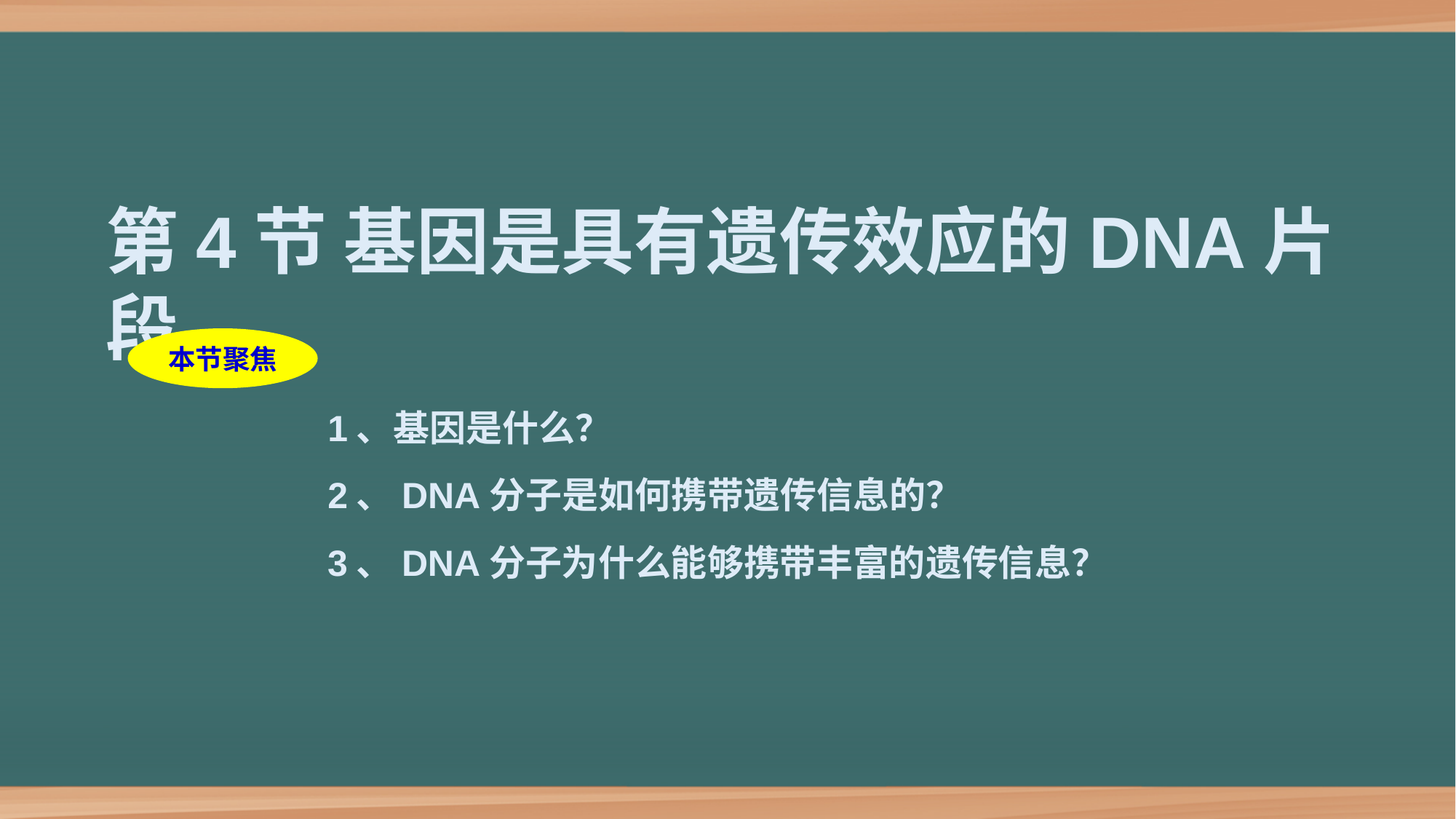

第4节 基因是具有遗传效应的DNA片段
本节聚焦
1、基因是什么？
2、DNA分子是如何携带遗传信息的？
3、DNA分子为什么能够携带丰富的遗传信息？